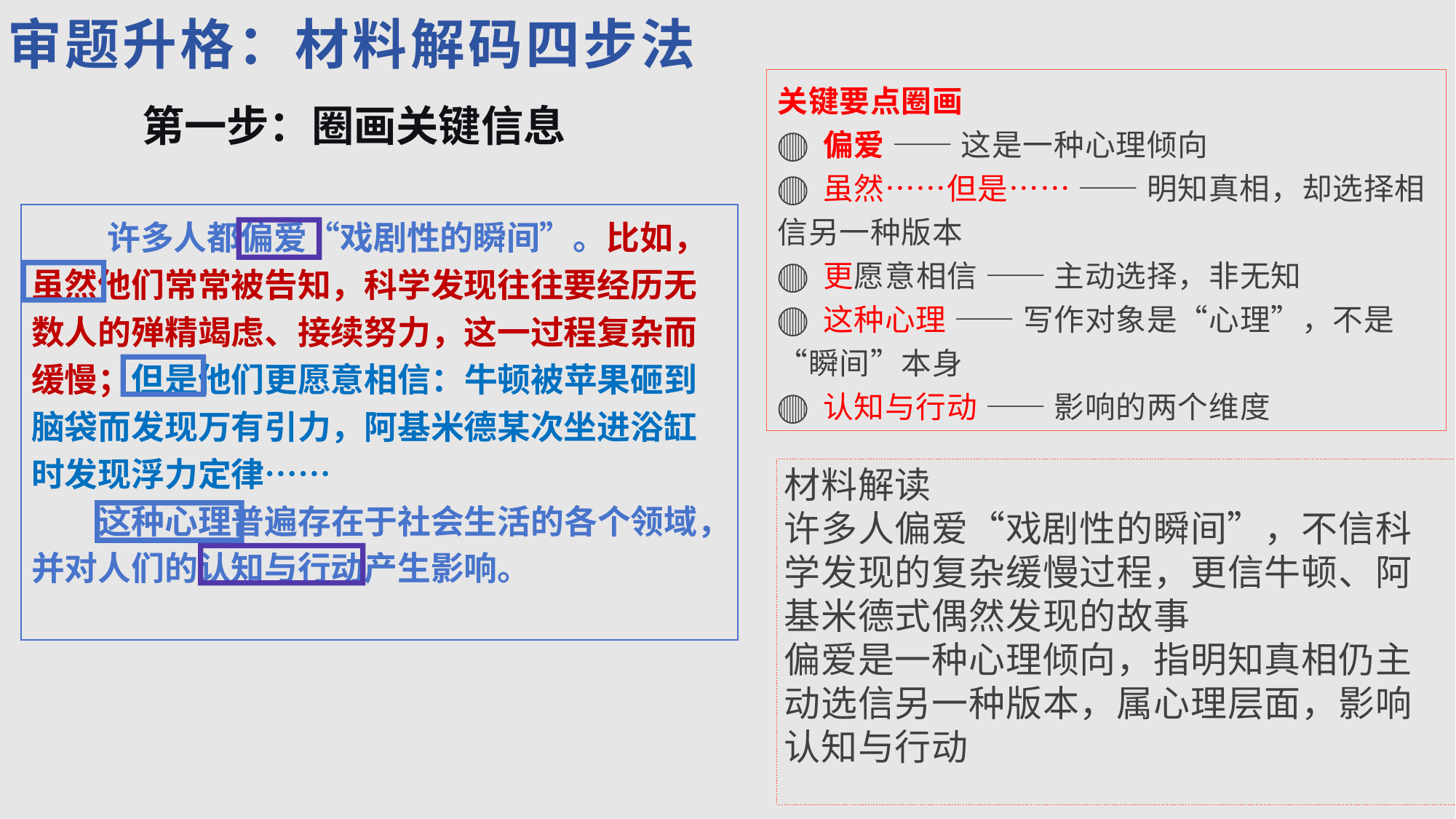

审题升格：材料解码四步法
关键要点圈画
🔴 偏爱 —— 这是一种心理倾向
🔴 虽然……但是…… —— 明知真相，却选择相信另一种版本
🔴 更愿意相信 —— 主动选择，非无知
🔴 这种心理 —— 写作对象是“心理”，不是“瞬间”本身
🔴 认知与行动 —— 影响的两个维度
第一步：圈画关键信息
许多人都偏爱“戏剧性的瞬间”。比如，虽然他们常常被告知，科学发现往往要经历无数人的殚精竭虑、接续努力，这一过程复杂而缓慢；但是他们更愿意相信：牛顿被苹果砸到脑袋而发现万有引力，阿基米德某次坐进浴缸时发现浮力定律……
这种心理普遍存在于社会生活的各个领域，并对人们的认知与行动产生影响。

材料解读
许多人偏爱“戏剧性的瞬间”，不信科学发现的复杂缓慢过程，更信牛顿、阿基米德式偶然发现的故事
偏爱是一种心理倾向，指明知真相仍主动选信另一种版本，属心理层面，影响认知与行动